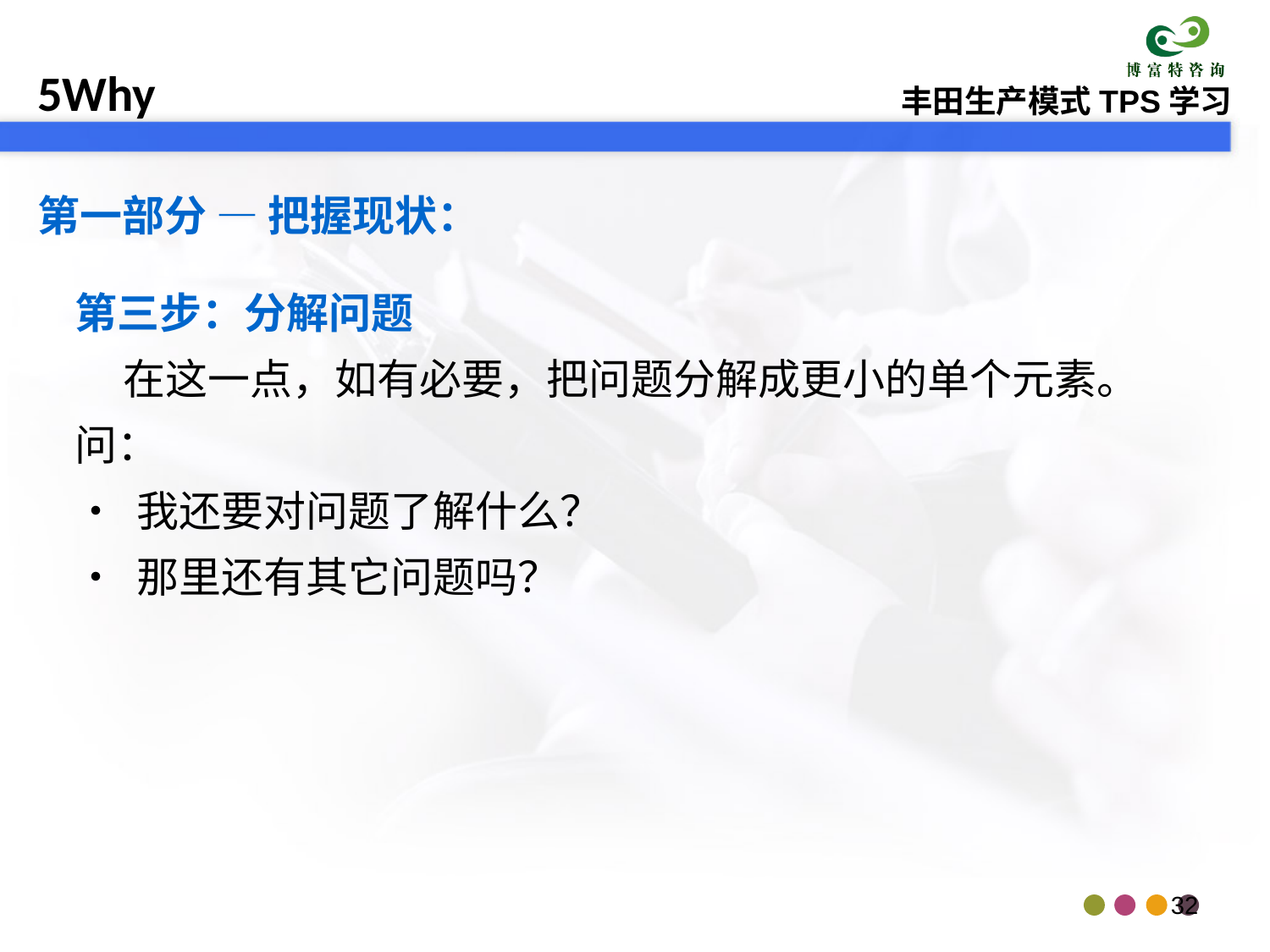

第一部分 — 把握现状：
第三步：分解问题
    在这一点，如有必要，把问题分解成更小的单个元素。
问：
• 我还要对问题了解什么？
• 那里还有其它问题吗？